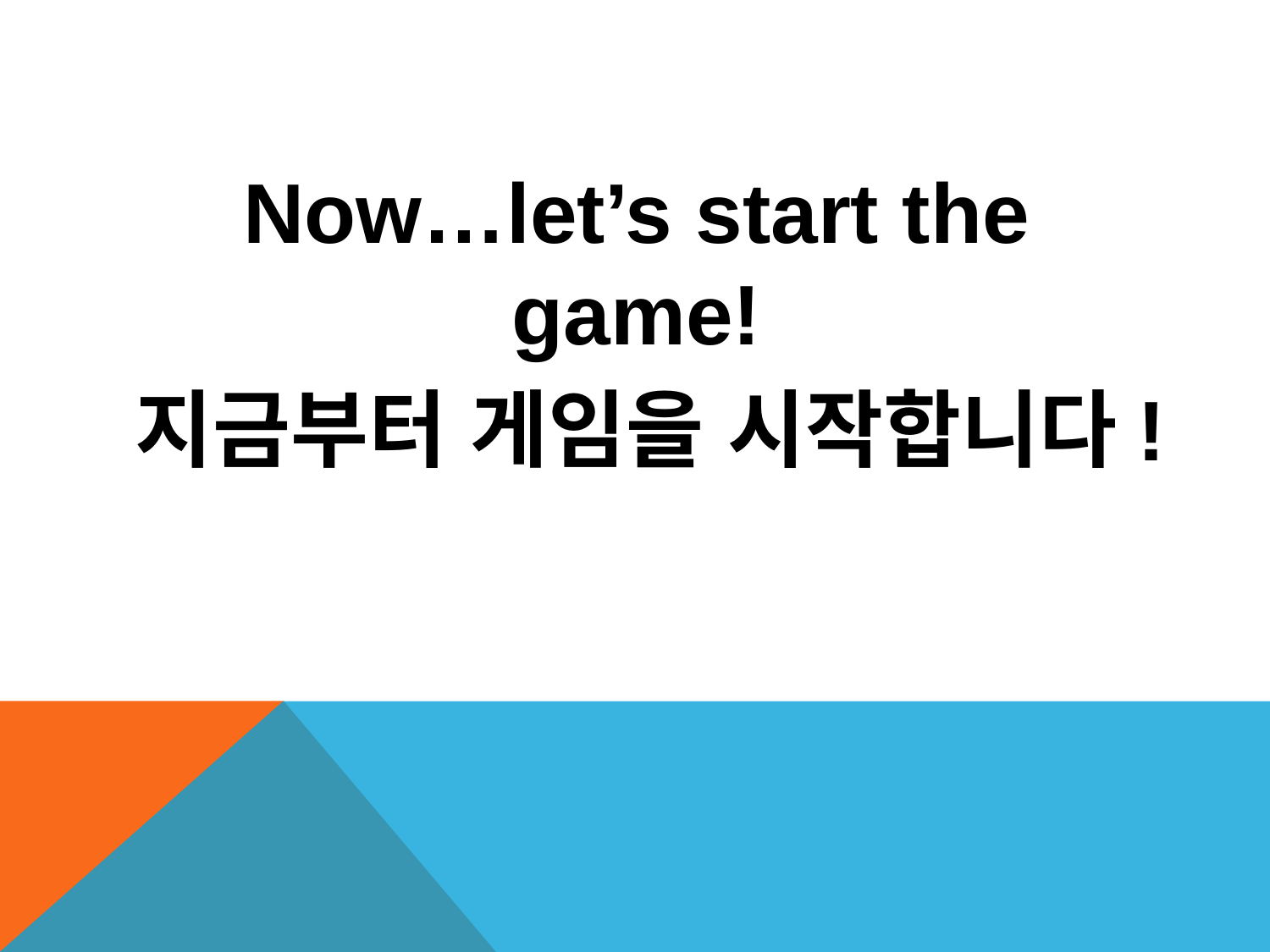

Now…let’s start the game!
지금부터 게임을 시작합니다!